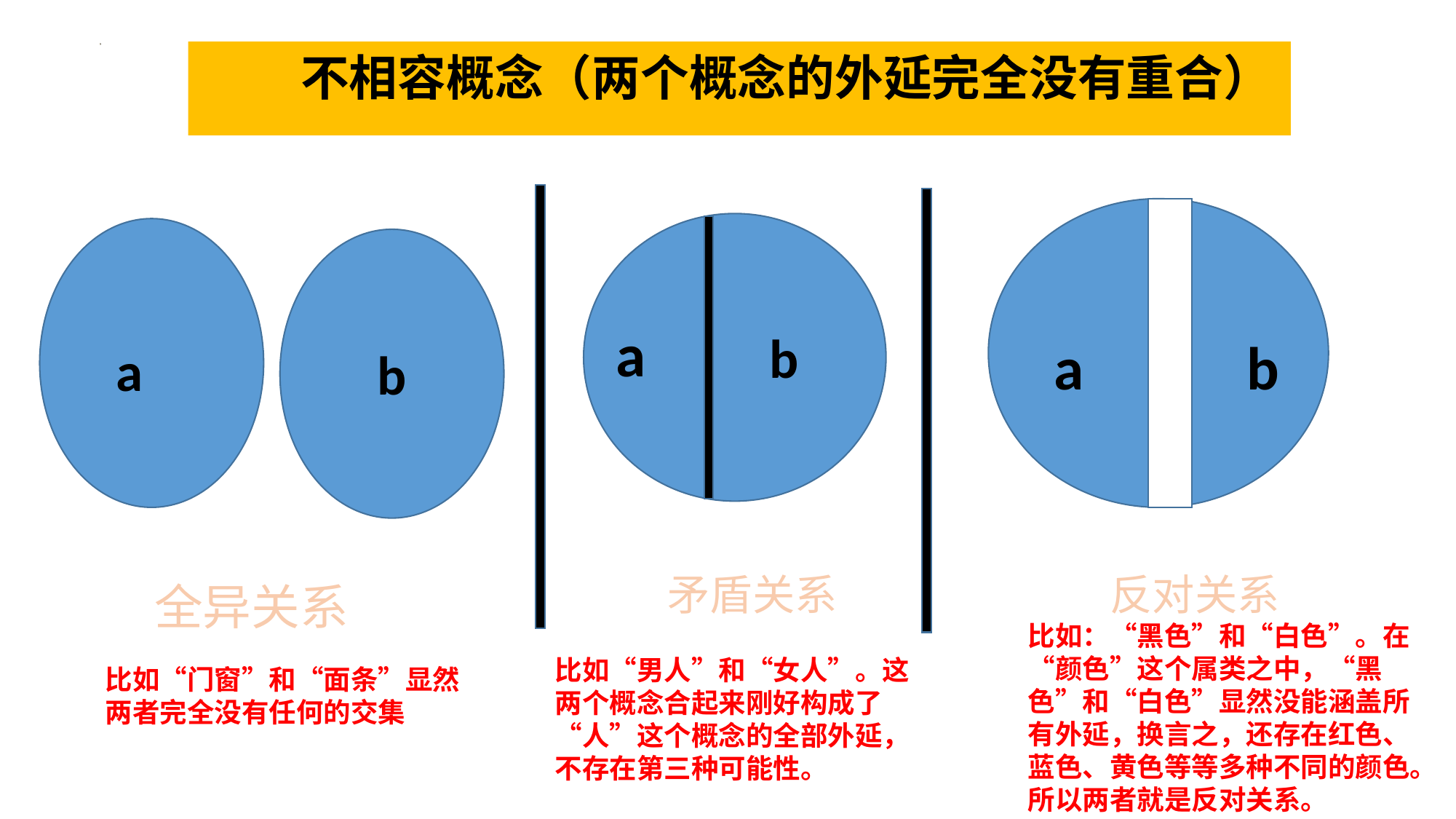

不相容概念（两个概念的外延完全没有重合）

a
b
a
b
a
b

矛盾关系
反对关系
全异关系
比如：“黑色”和“白色”。在“颜色”这个属类之中，“黑色”和“白色”显然没能涵盖所有外延，换言之，还存在红色、蓝色、黄色等等多种不同的颜色。所以两者就是反对关系。
比如“男人”和“女人”。这两个概念合起来刚好构成了“人”这个概念的全部外延，不存在第三种可能性。
比如“门窗”和“面条”显然两者完全没有任何的交集